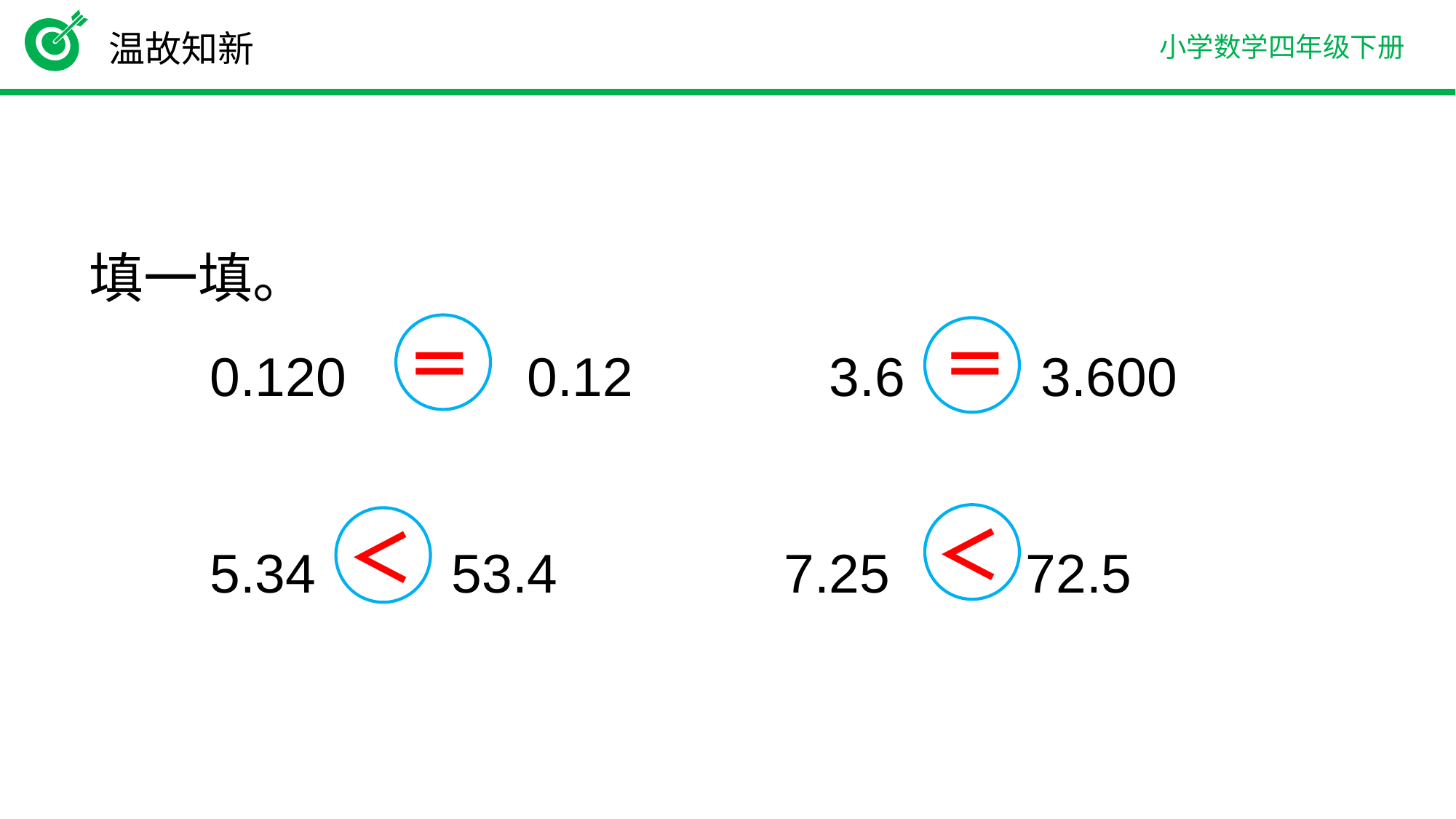

温故知新
填一填。
        0.120            0.12             3.6         3.600

        5.34         53.4               7.25         72.5

＝
＝
＜
＜